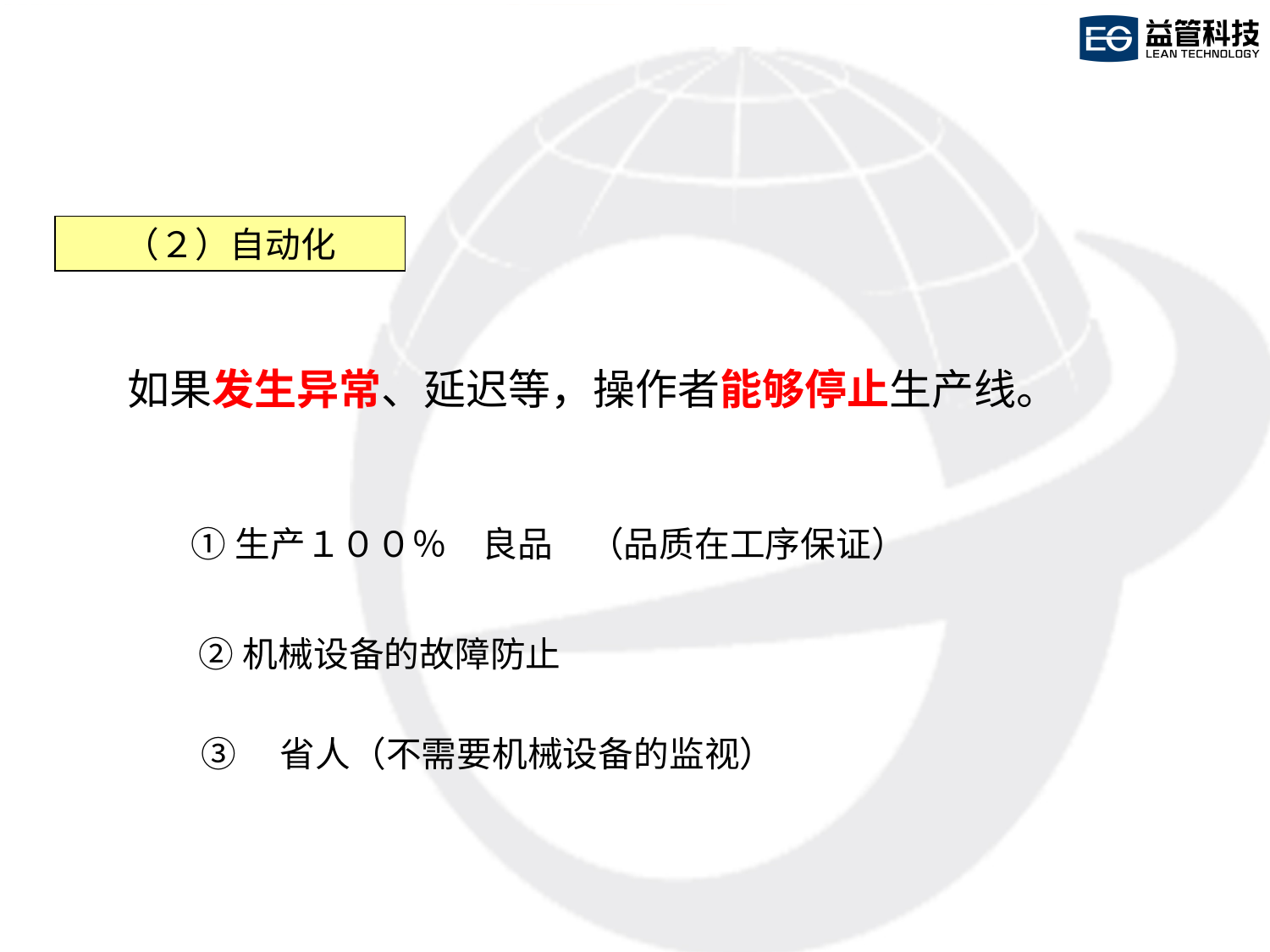

（２）自动化
如果发生异常、延迟等，操作者能够停止生产线。
①生产１００％　良品　（品质在工序保证）
②机械设备的故障防止
③　省人（不需要机械设备的监视）